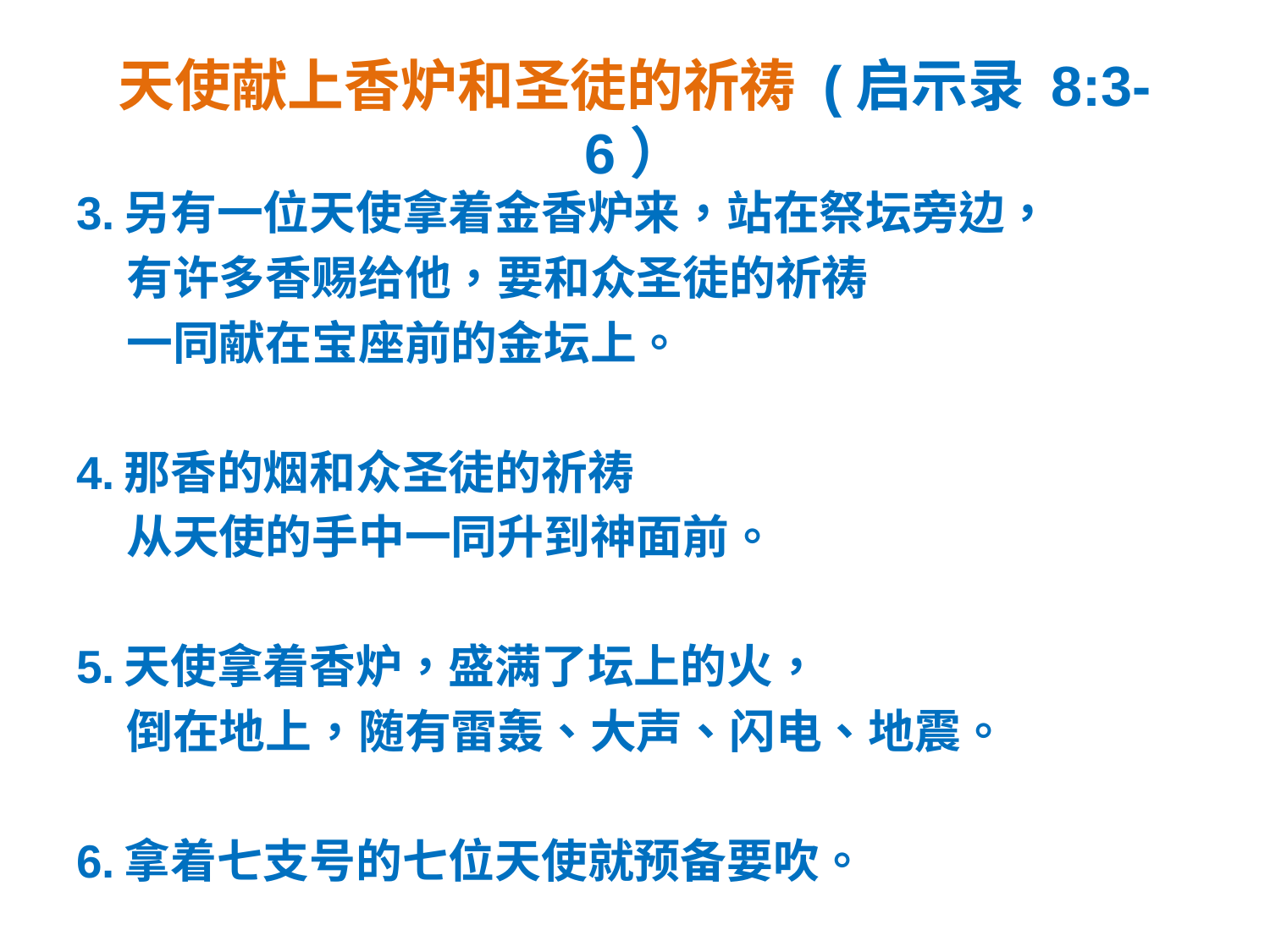

# 天使献上香炉和圣徒的祈祷 (启示录 8:3-6）
3. 另有一位天使拿着金香炉来，站在祭坛旁边，
    有许多香赐给他，要和众圣徒的祈祷
    一同献在宝座前的金坛上。

4. 那香的烟和众圣徒的祈祷
    从天使的手中一同升到神面前。

5. 天使拿着香炉，盛满了坛上的火，
    倒在地上，随有雷轰、大声、闪电、地震。

6. 拿着七支号的七位天使就预备要吹。